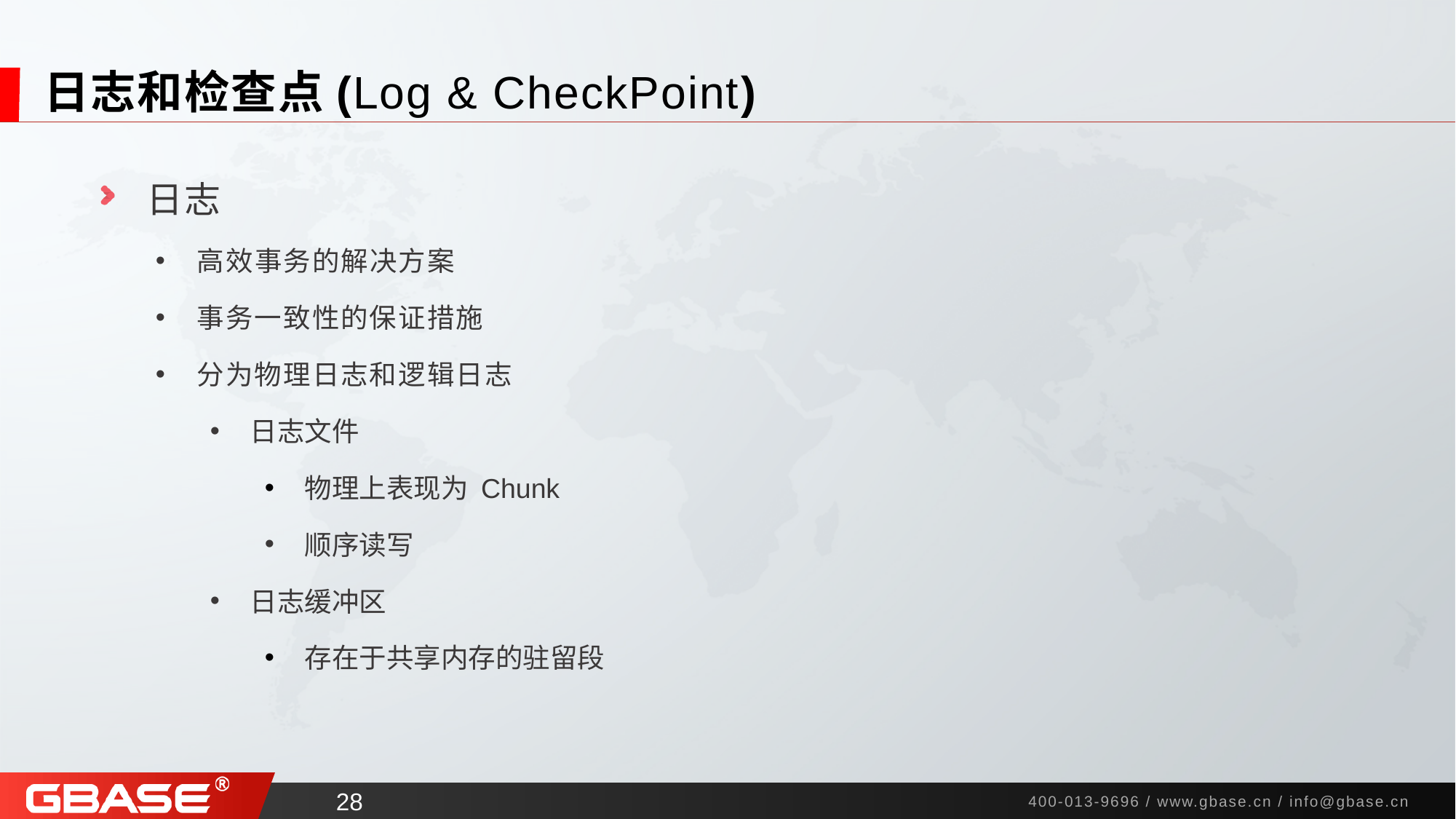

# 日志和检查点(Log & CheckPoint)
 日志
 高效事务的解决方案
 事务一致性的保证措施
 分为物理日志和逻辑日志
 日志文件
 物理上表现为 Chunk
 顺序读写
 日志缓冲区
 存在于共享内存的驻留段